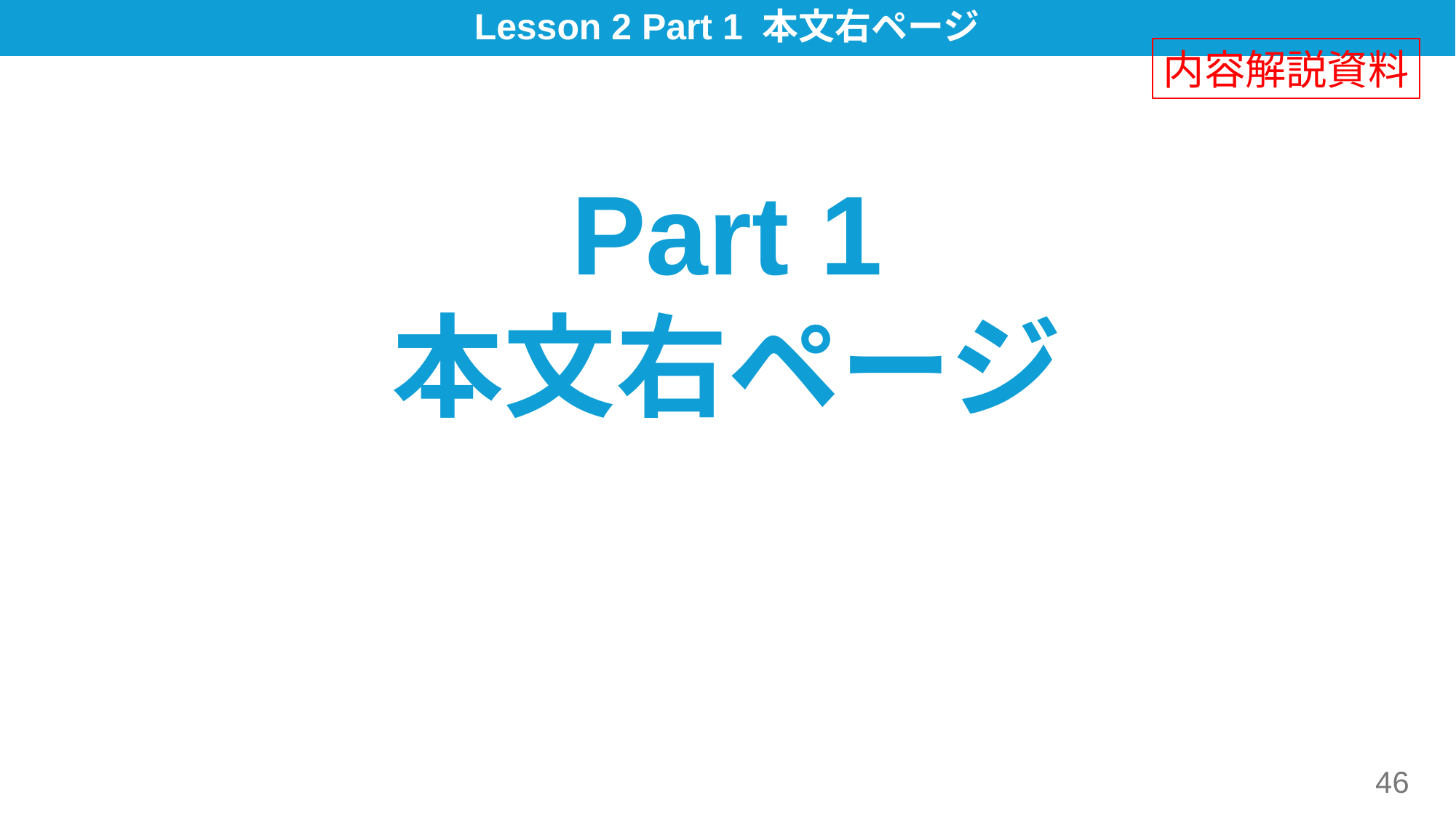

# Lesson 2 Part 1 本文右ページ
内容解説資料
Part 1
本文右ページ
46